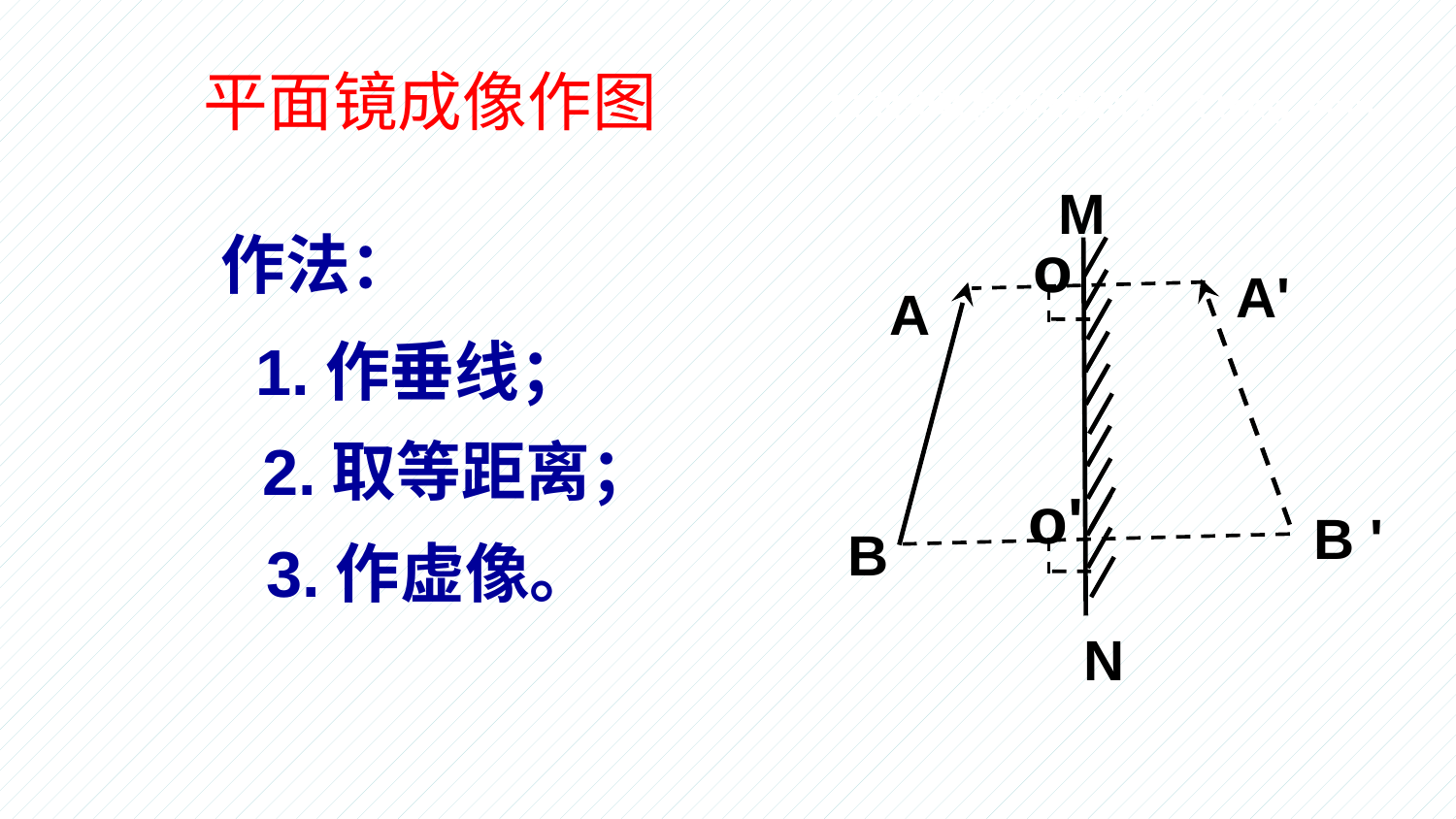

平面镜成像作图
21世纪教育网版权所有   21cnjy. com
M
A
B
N
      作法：
o
A'
B '
1.作垂线；
2.取等距离；
o'
3.作虚像。